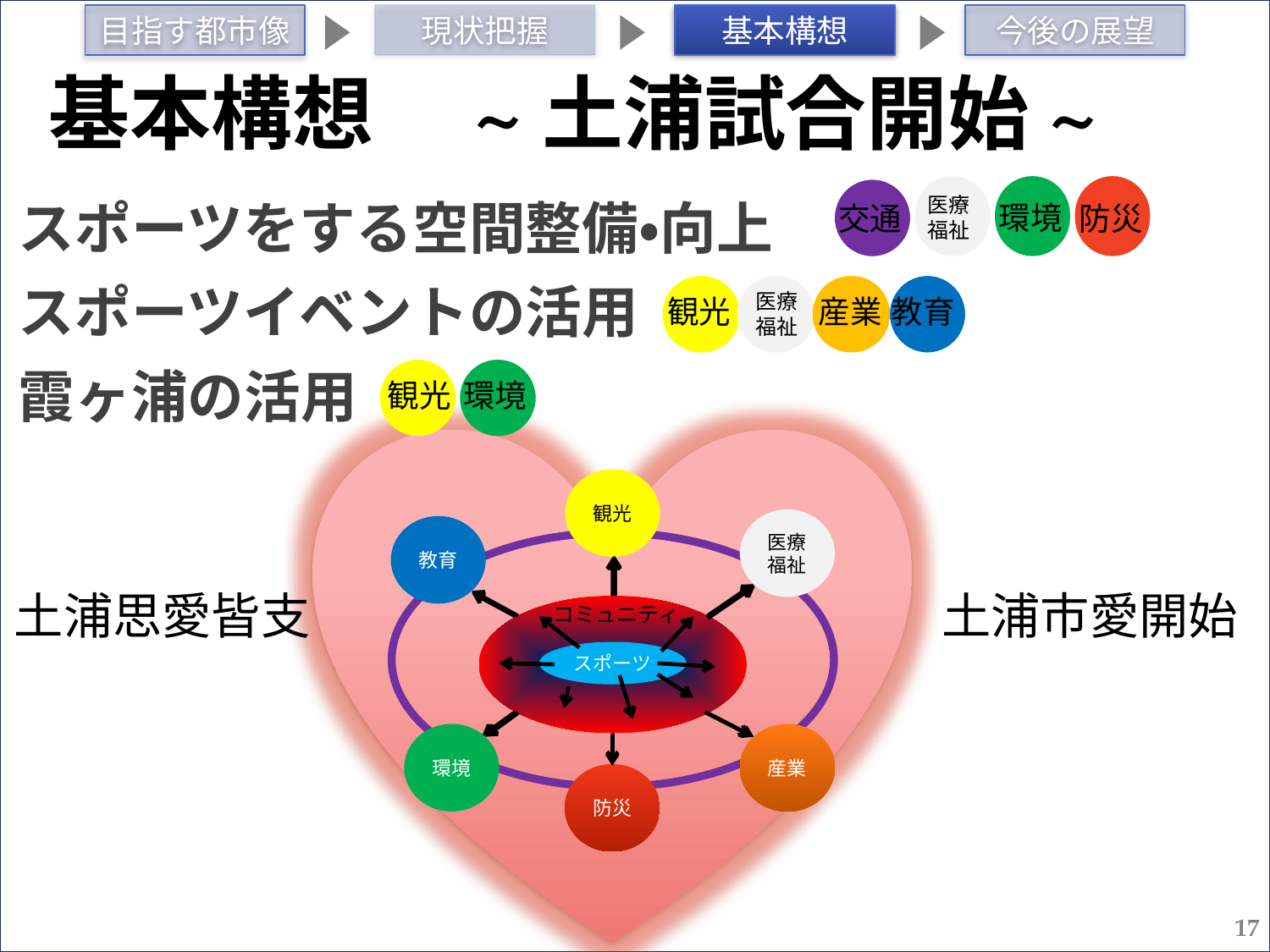

# 基本構想　~土浦試合開始~

医療
福祉
スポーツをする空間整備・向上
スポーツイベントの活用
霞ヶ浦の活用

環境
交通
防災

医療
福祉
観光
産業
教育

観光
環境

観光
医療
福祉
教育

土浦市愛開始
土浦思愛皆支
コミュニティ

スポーツ
環境
産業
防災
17
17